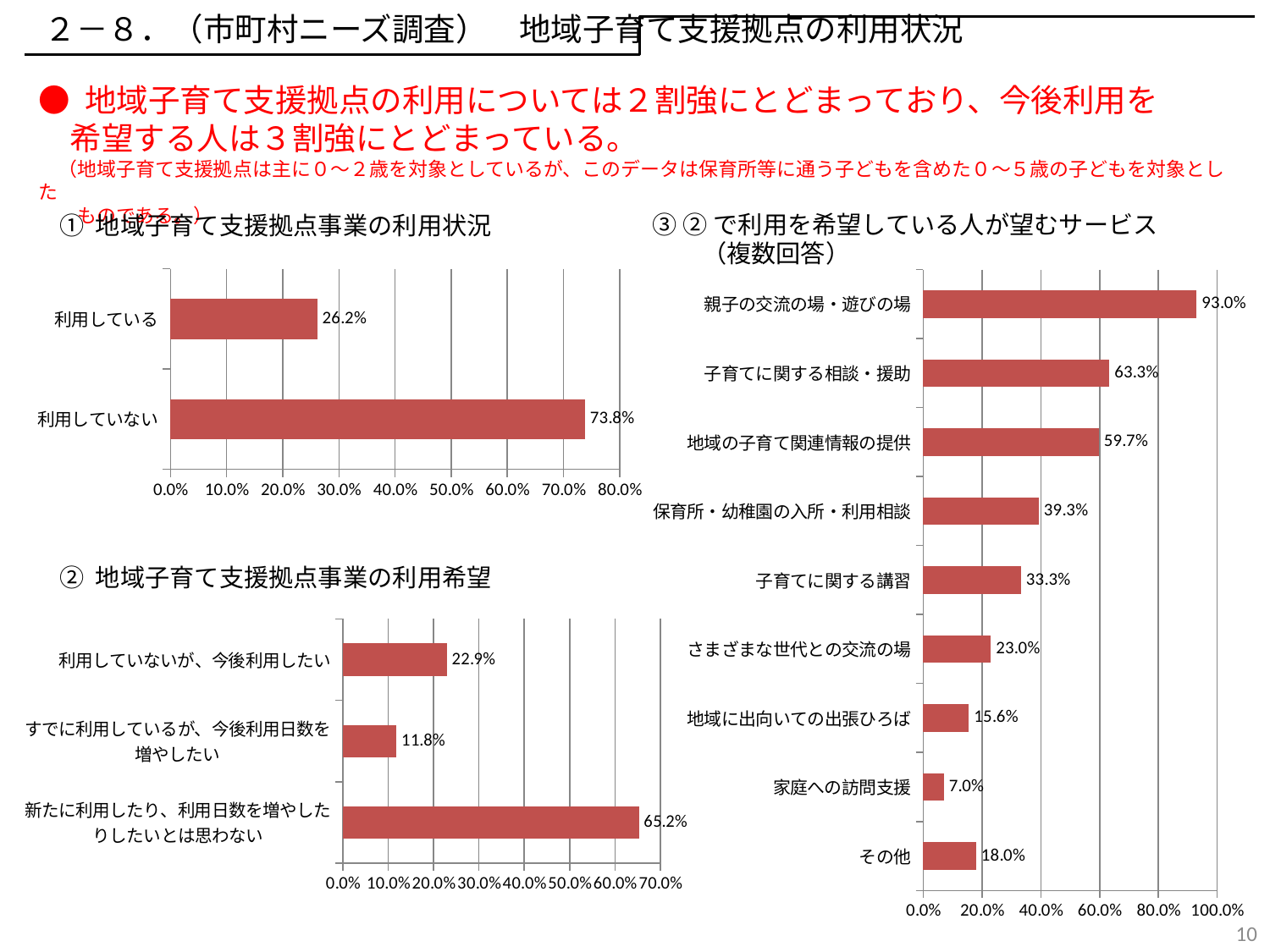

２－８．（市町村ニーズ調査）　地域子育て支援拠点の利用状況
● 地域子育て支援拠点の利用については２割強にとどまっており、今後利用を
　希望する人は３割強にとどまっている。
　（地域子育て支援拠点は主に０～２歳を対象としているが、このデータは保育所等に通う子どもを含めた０～５歳の子どもを対象とした
　　ものである。）
③ ②で利用を希望している人が望むサービス
　　（複数回答）
① 地域子育て支援拠点事業の利用状況

### Chart

| Category | 割合 |
|---|---|
| 親子の交流の場・遊びの場 | 0.9303765795070686 |
| 子育てに関する相談・援助 | 0.6333666958588765 |
| 地域の子育て関連情報の提供 | 0.5972726135368447 |
| 保育所・幼稚園の入所・利用相談 | 0.3932816214187414 |
| 子育てに関する講習 | 0.33272863755786314 |
| さまざまな世代との交流の場 | 0.23020142624796697 |
| 地域に出向いての出張ひろば | 0.15563618165895157 |
| 家庭への訪問支援 | 0.07043663205304641 |
| その他 | 0.18015763793319153 |

### Chart

| Category | 割合 |
|---|---|
| 利用している | 0.26166286543645034 |
| 利用していない | 0.7383371345635497 |
② 地域子育て支援拠点事業の利用希望

### Chart

| Category | 割合 |
|---|---|
| 利用していないが、今後利用したい | 0.22928759320854802 |
| すでに利用しているが、今後利用日数を増やしたい | 0.11824170090654144 |
| 新たに利用したり、利用日数を増やしたりしたいとは思わない | 0.6524707058849105 |
10